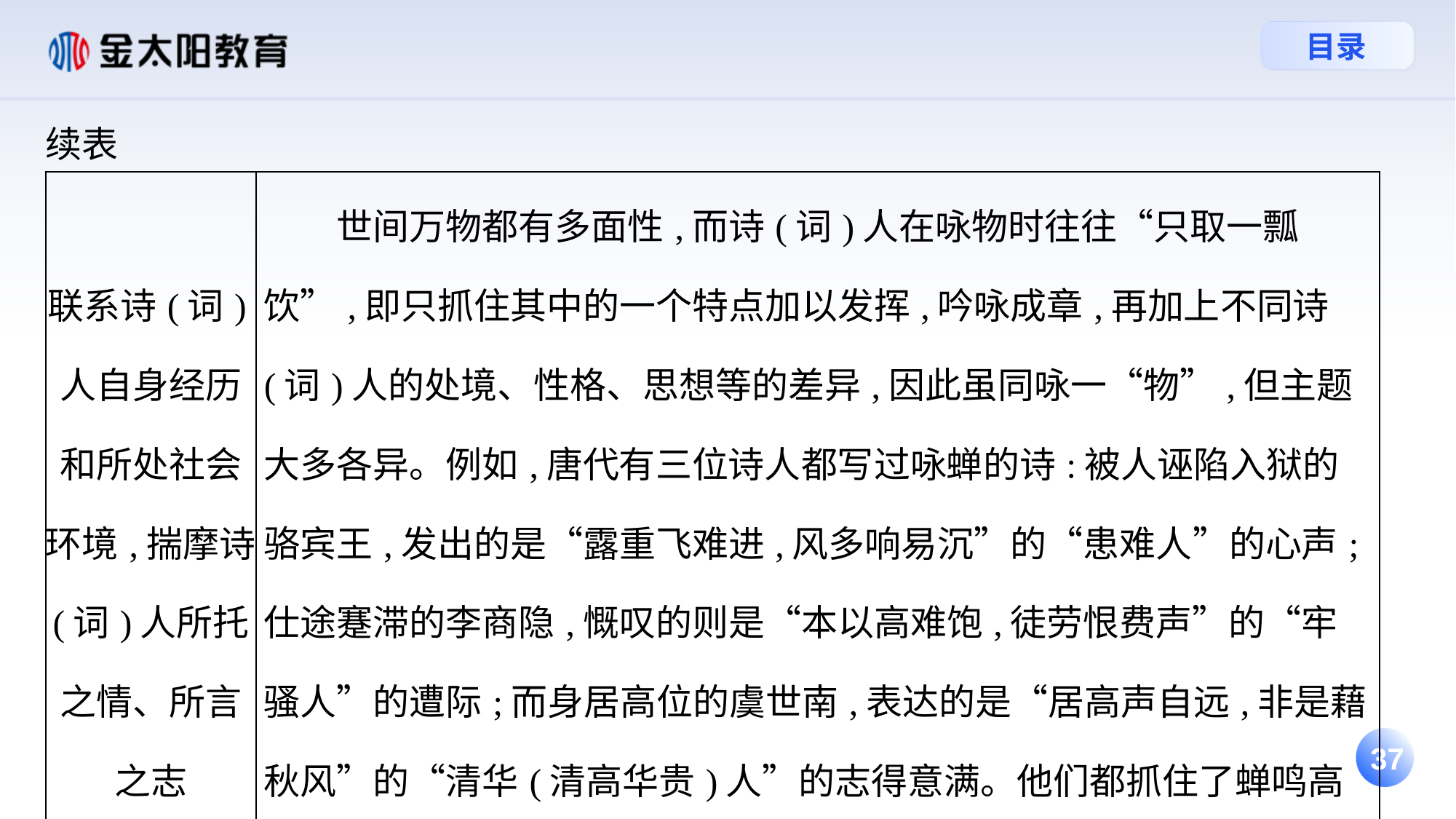

续表

| 联系诗(词)人自身经历和所处社会环境,揣摩诗(词)人所托之情、所言之志 | 世间万物都有多面性,而诗(词)人在咏物时往往“只取一瓢饮”,即只抓住其中的一个特点加以发挥,吟咏成章,再加上不同诗(词)人的处境、性格、思想等的差异,因此虽同咏一“物”,但主题大多各异。例如,唐代有三位诗人都写过咏蝉的诗:被人诬陷入狱的骆宾王,发出的是“露重飞难进,风多响易沉”的“患难人”的心声;仕途蹇滞的李商隐,慨叹的则是“本以高难饱,徒劳恨费声”的“牢骚人”的遭际;而身居高位的虞世南,表达的是“居高声自远,非是藉秋风”的“清华(清高华贵)人”的志得意满。他们都抓住了蝉鸣高远的特点,又都融进了自己的不同感受。 |
| --- | --- |